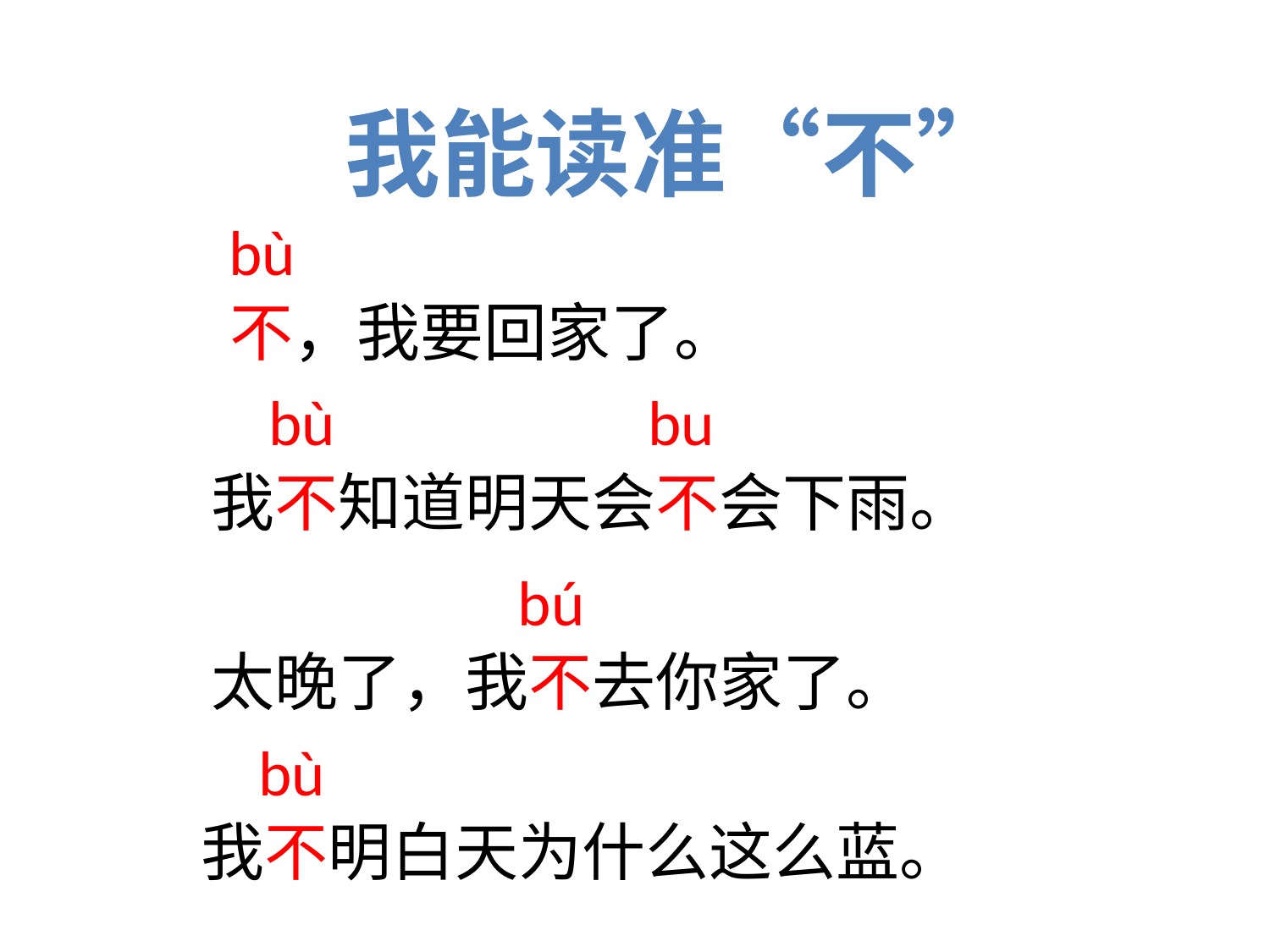

我能读准“不”
bù
不，我要回家了。
bù
bu
我不知道明天会不会下雨。
bú
太晚了，我不去你家了。
bù
我不明白天为什么这么蓝。